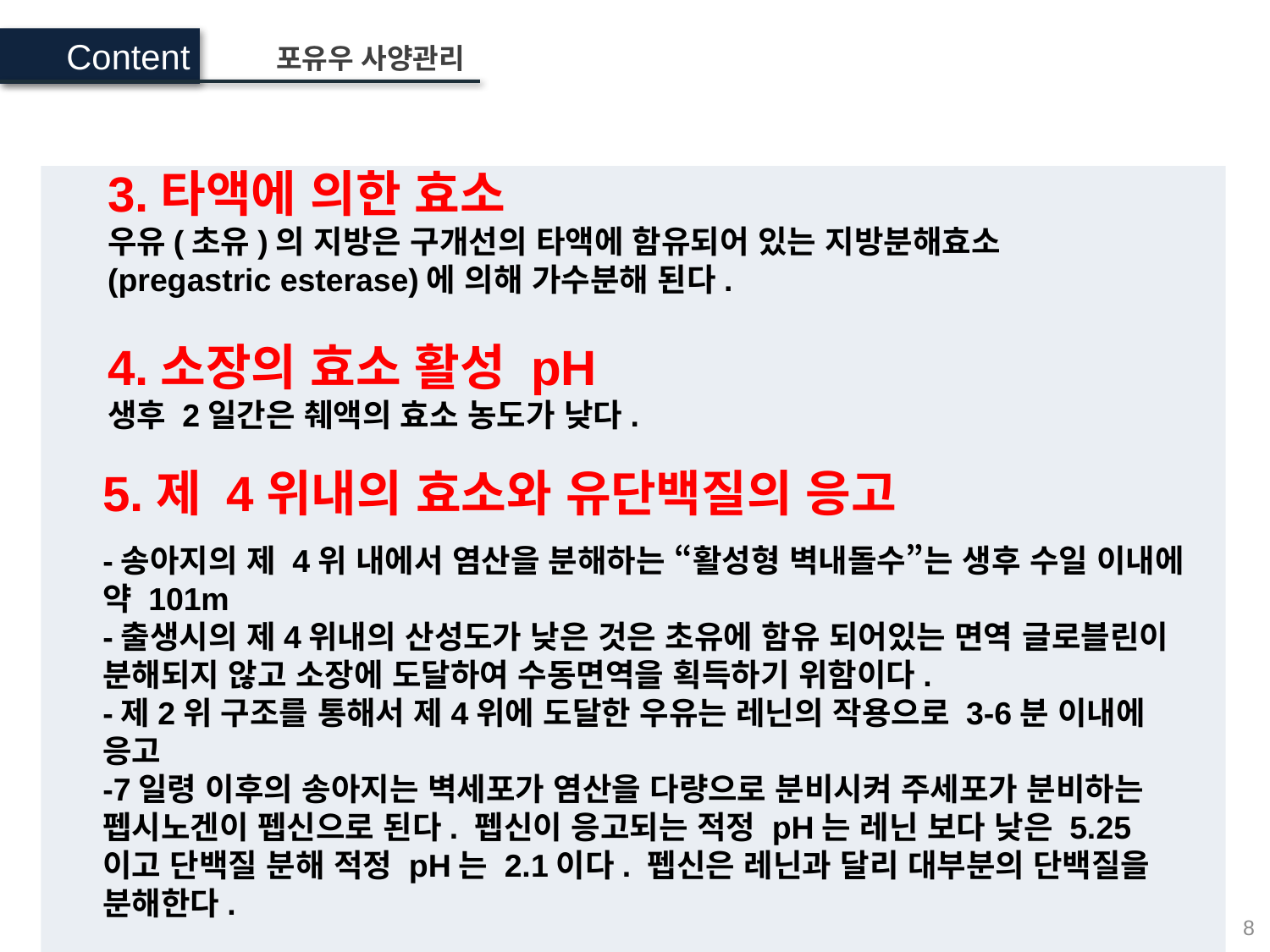

Content
포유우 사양관리
3.타액에 의한 효소
우유(초유)의 지방은 구개선의 타액에 함유되어 있는 지방분해효소(pregastric esterase)에 의해 가수분해 된다.

4.소장의 효소 활성 pH
생후 2일간은 췌액의 효소 농도가 낮다.

5.제 4위내의 효소와 유단백질의 응고

-송아지의 제 4위 내에서 염산을 분해하는 “활성형 벽내돌수”는 생후 수일 이내에 약 101m
-출생시의 제4위내의 산성도가 낮은 것은 초유에 함유 되어있는 면역 글로블린이 분해되지 않고 소장에 도달하여 수동면역을 획득하기 위함이다.
-제2위 구조를 통해서 제4위에 도달한 우유는 레닌의 작용으로 3-6분 이내에 응고
-7일령 이후의 송아지는 벽세포가 염산을 다량으로 분비시켜 주세포가 분비하는 펩시노겐이 펩신으로 된다. 펩신이 응고되는 적정 pH는 레닌 보다 낮은 5.25이고 단백질 분해 적정 pH는 2.1이다. 펩신은 레닌과 달리 대부분의 단백질을 분해한다.
8